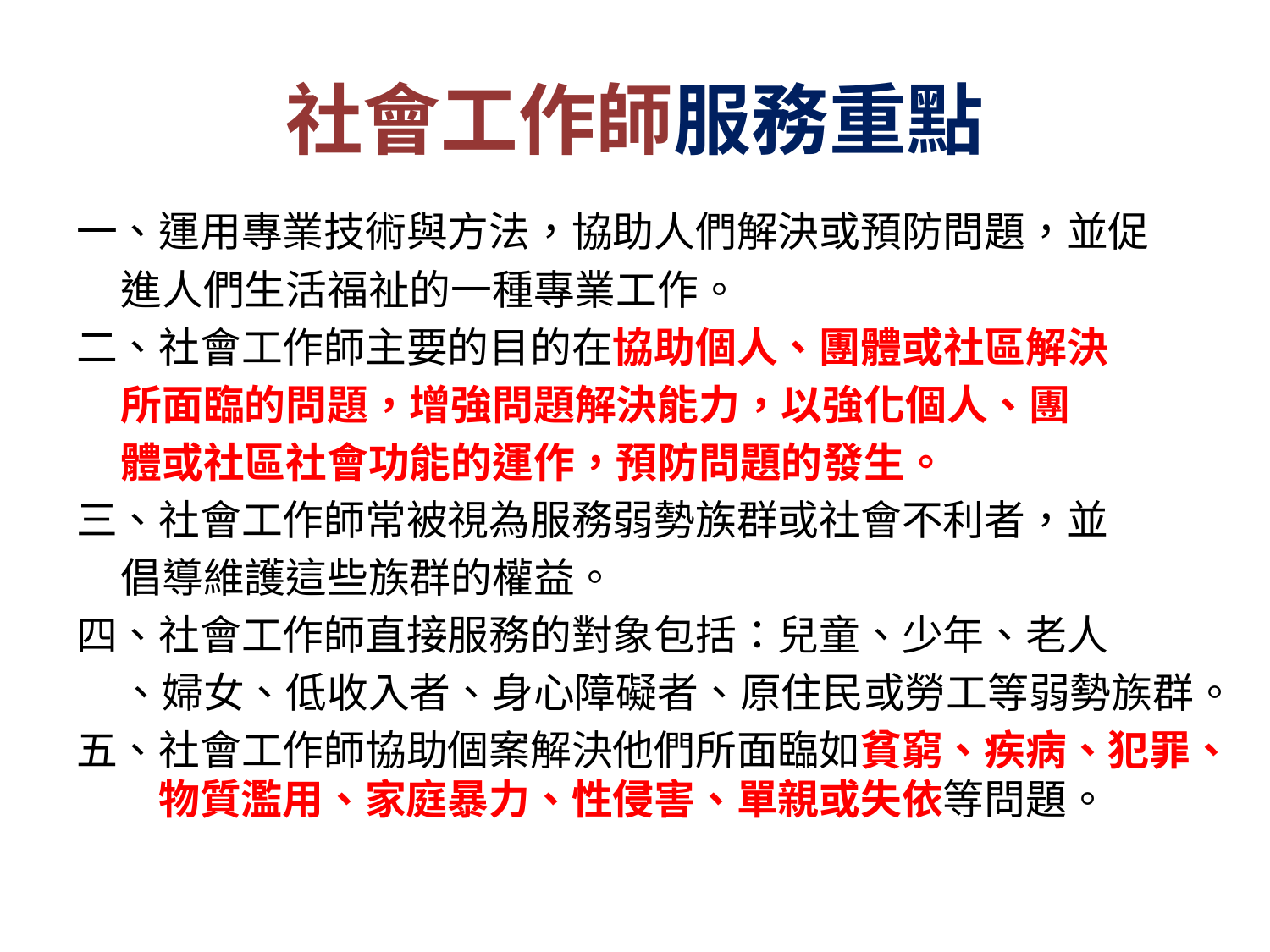

# 社會工作師服務重點
一、運用專業技術與方法，協助人們解決或預防問題，並促
    進人們生活福祉的一種專業工作。
二、社會工作師主要的目的在協助個人、團體或社區解決
    所面臨的問題，增強問題解決能力，以強化個人、團
    體或社區社會功能的運作，預防問題的發生。
三、社會工作師常被視為服務弱勢族群或社會不利者，並
    倡導維護這些族群的權益。
四、社會工作師直接服務的對象包括：兒童、少年、老人
    、婦女、低收入者、身心障礙者、原住民或勞工等弱勢族群。
五、社會工作師協助個案解決他們所面臨如貧窮、疾病、犯罪、物質濫用、家庭暴力、性侵害、單親或失依等問題。